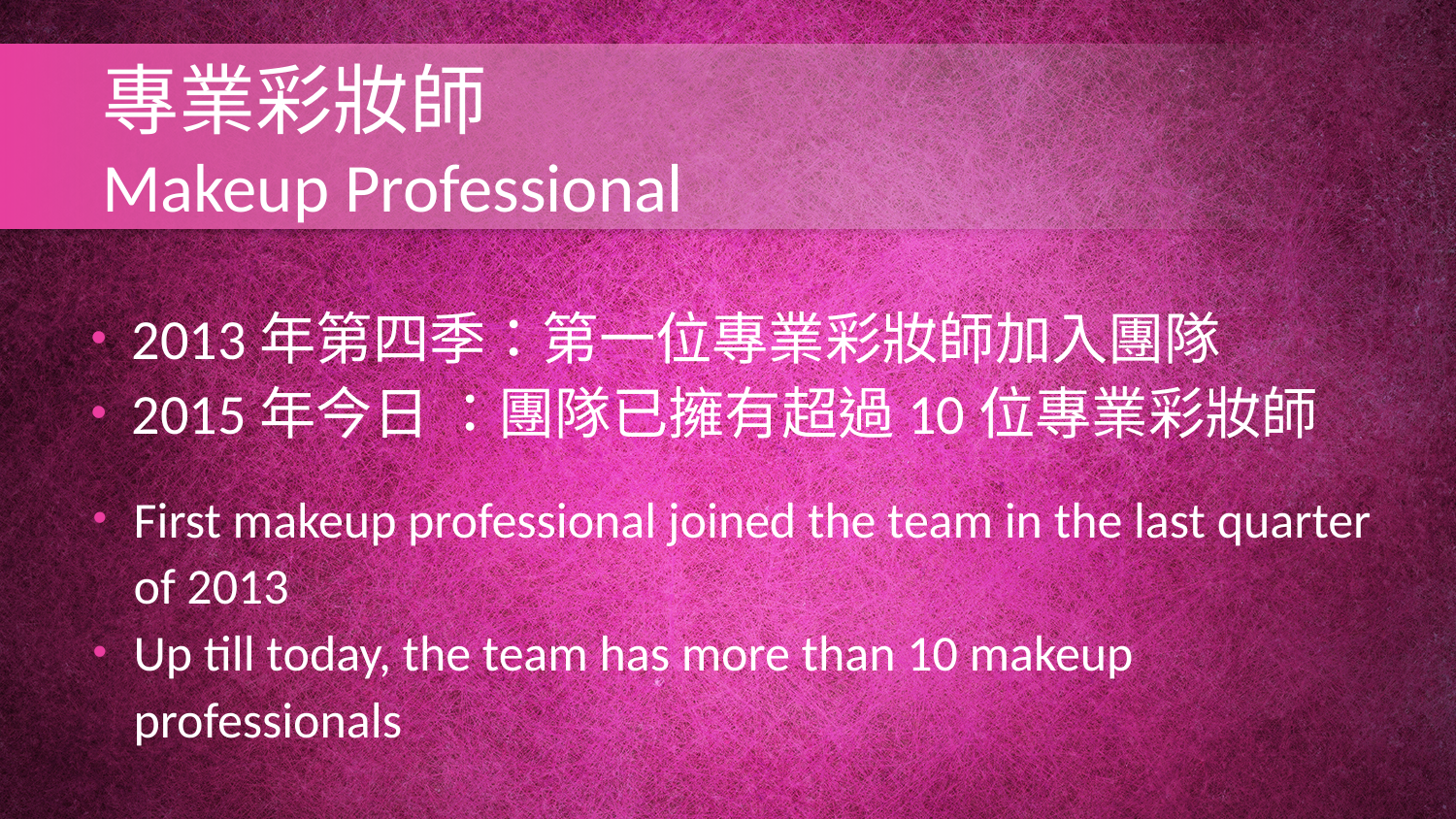

專業彩妝師
Makeup Professional
2013年第四季：第一位專業彩妝師加入團隊
2015年今日 ：團隊已擁有超過10位專業彩妝師

First makeup professional joined the team in the last quarter of 2013
Up till today, the team has more than 10 makeup professionals